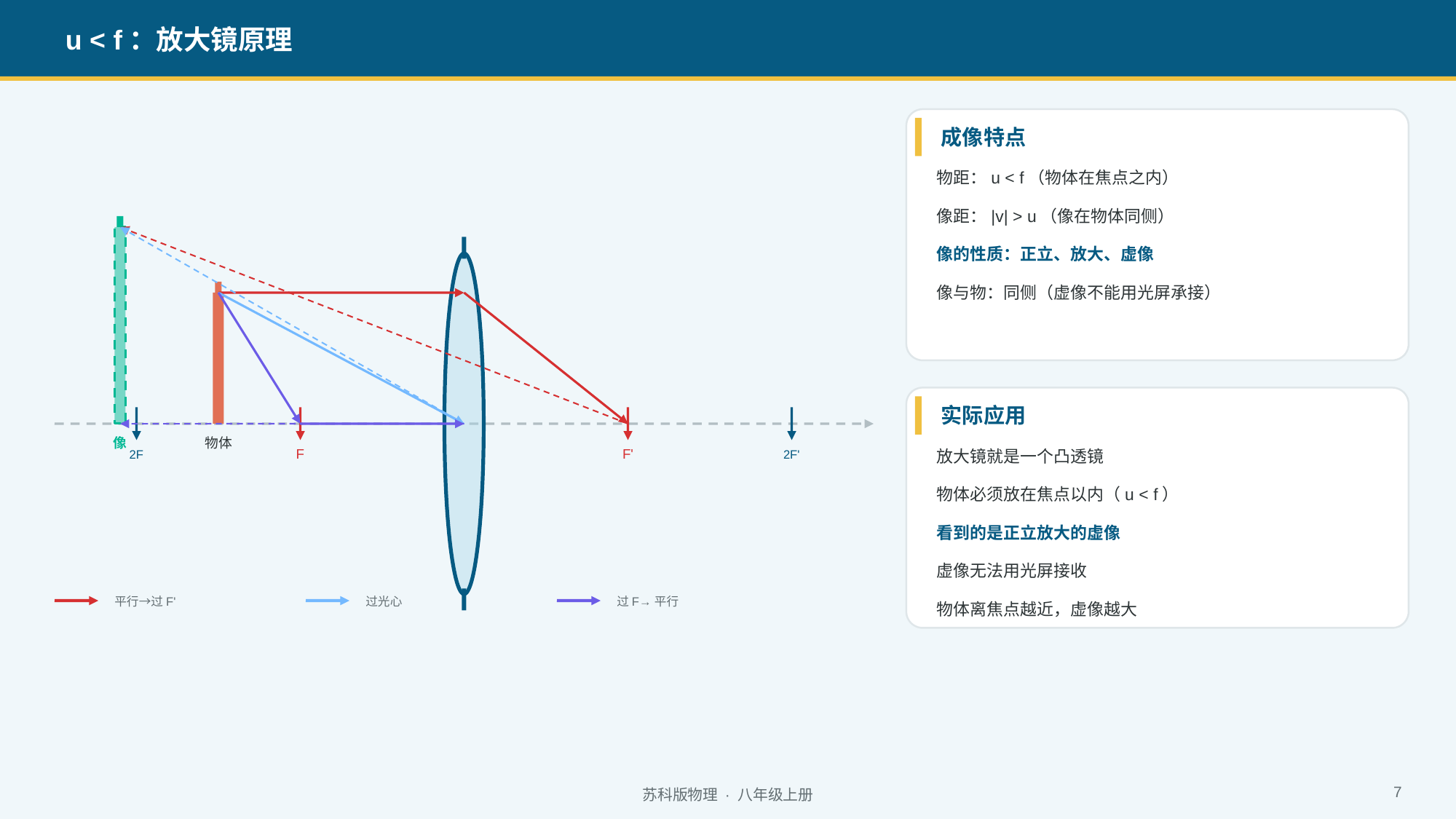

u < f：放大镜原理

成像特点

物距：u < f（物体在焦点之内）
像距：|v| > u（像在物体同侧）

像的性质：正立、放大、虚像

像与物：同侧（虚像不能用光屏承接）

实际应用

像
物体
放大镜就是一个凸透镜
2F
F
F'
2F'
物体必须放在焦点以内（u < f）
看到的是正立放大的虚像
虚像无法用光屏接收
平行→过F'
过光心
过F→平行

物体离焦点越近，虚像越大

苏科版物理 · 八年级上册
7